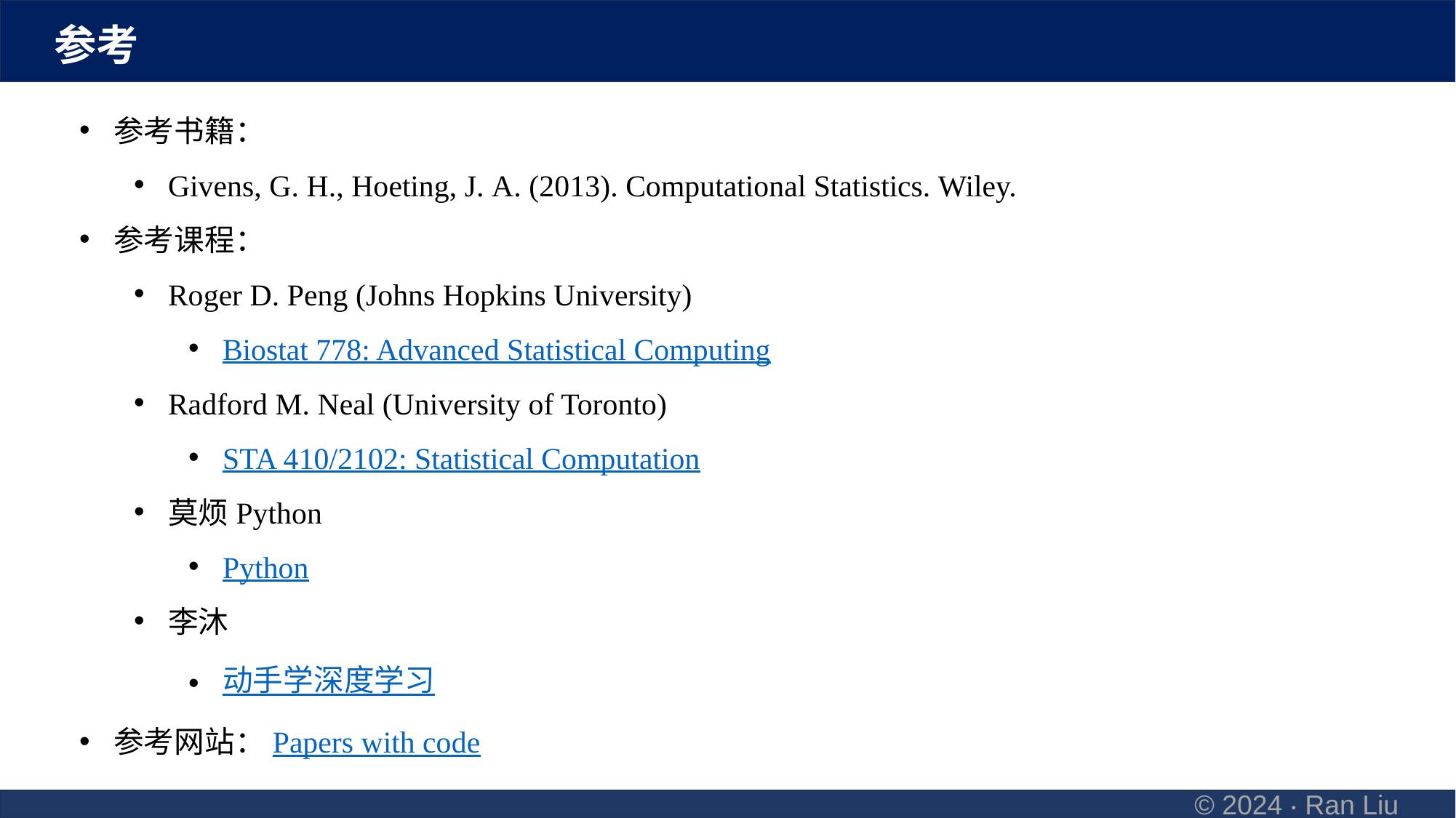

参考
参考书籍：
Givens, G. H., Hoeting, J. A. (2013). Computational Statistics. Wiley.
参考课程：
Roger D. Peng (Johns Hopkins University)
Biostat 778: Advanced Statistical Computing
Radford M. Neal (University of Toronto)
STA 410/2102: Statistical Computation
莫烦Python
Python
李沐
动手学深度学习
参考网站：Papers with code